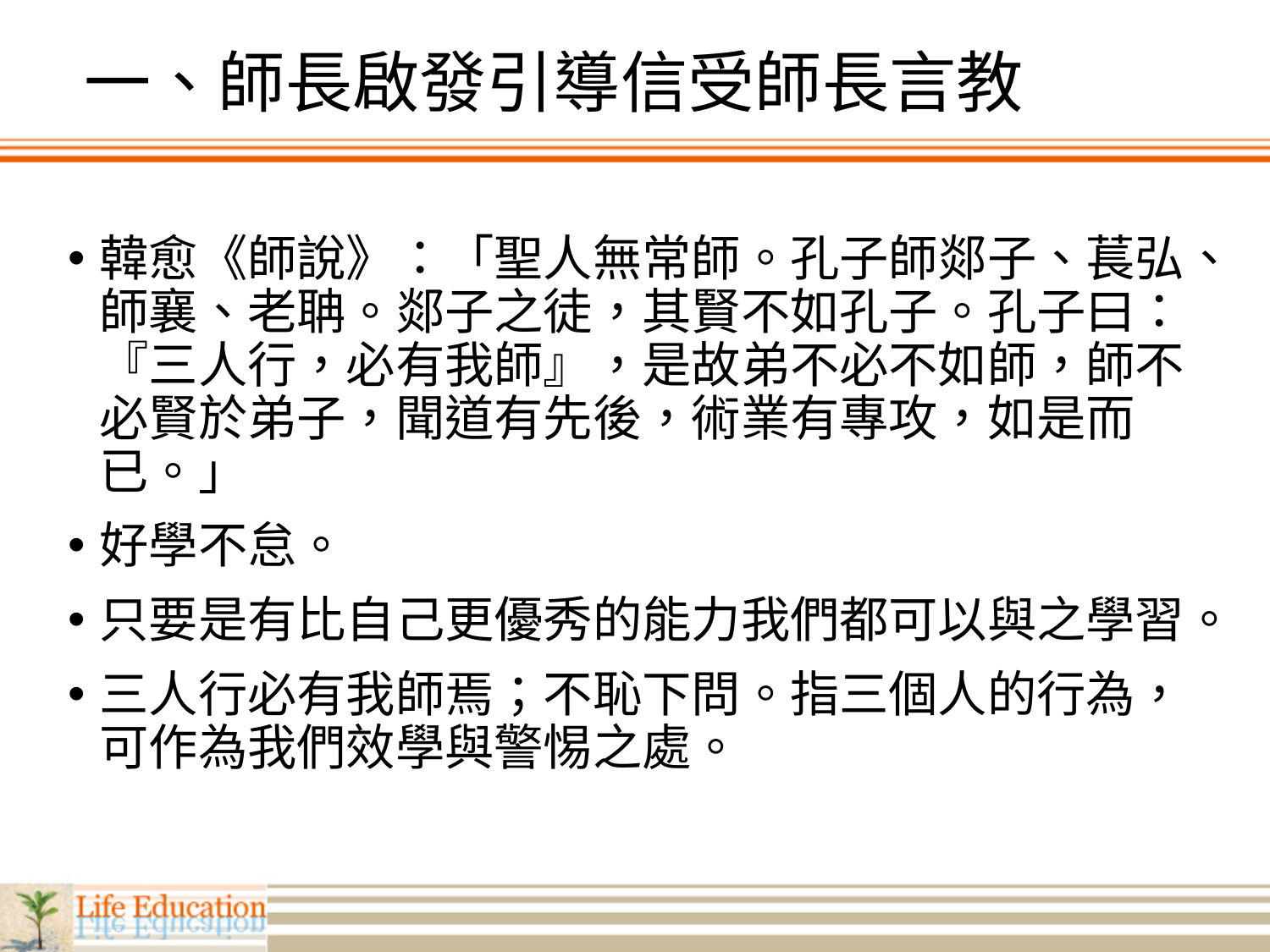

# 一、師長啟發引導信受師長言教
韓愈《師說》：「聖人無常師。孔子師郯子、萇弘、師襄、老聃。郯子之徒，其賢不如孔子。孔子曰：『三人行，必有我師』，是故弟不必不如師，師不必賢於弟子，聞道有先後，術業有專攻，如是而已。」
好學不怠。
只要是有比自己更優秀的能力我們都可以與之學習。
三人行必有我師焉；不恥下問。指三個人的行為，可作為我們效學與警惕之處。